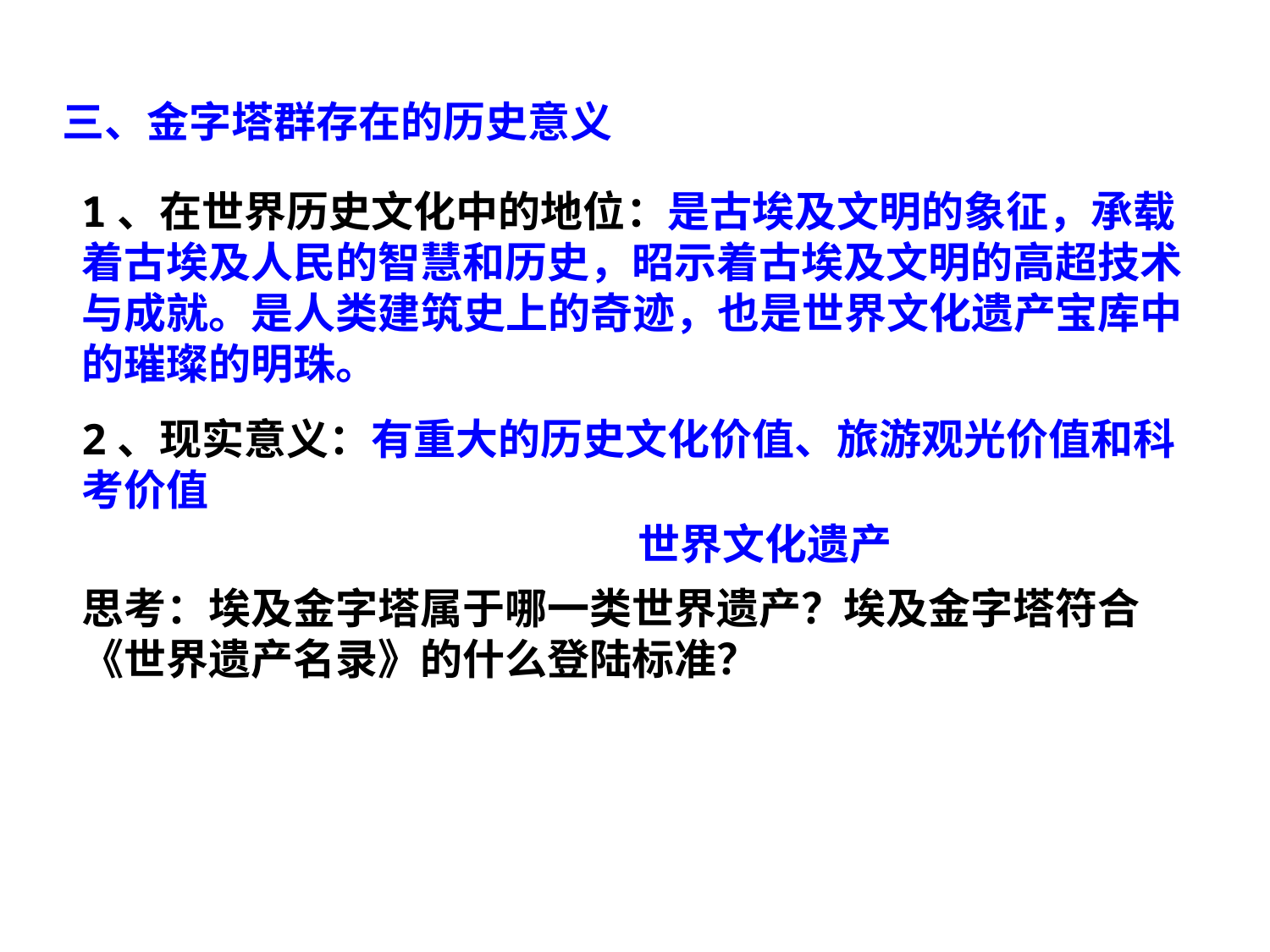

三、金字塔群存在的历史意义
1、在世界历史文化中的地位：是古埃及文明的象征，承载着古埃及人民的智慧和历史，昭示着古埃及文明的高超技术与成就。是人类建筑史上的奇迹，也是世界文化遗产宝库中的璀璨的明珠。
2、现实意义：有重大的历史文化价值、旅游观光价值和科考价值
世界文化遗产
思考：埃及金字塔属于哪一类世界遗产？埃及金字塔符合《世界遗产名录》的什么登陆标准？